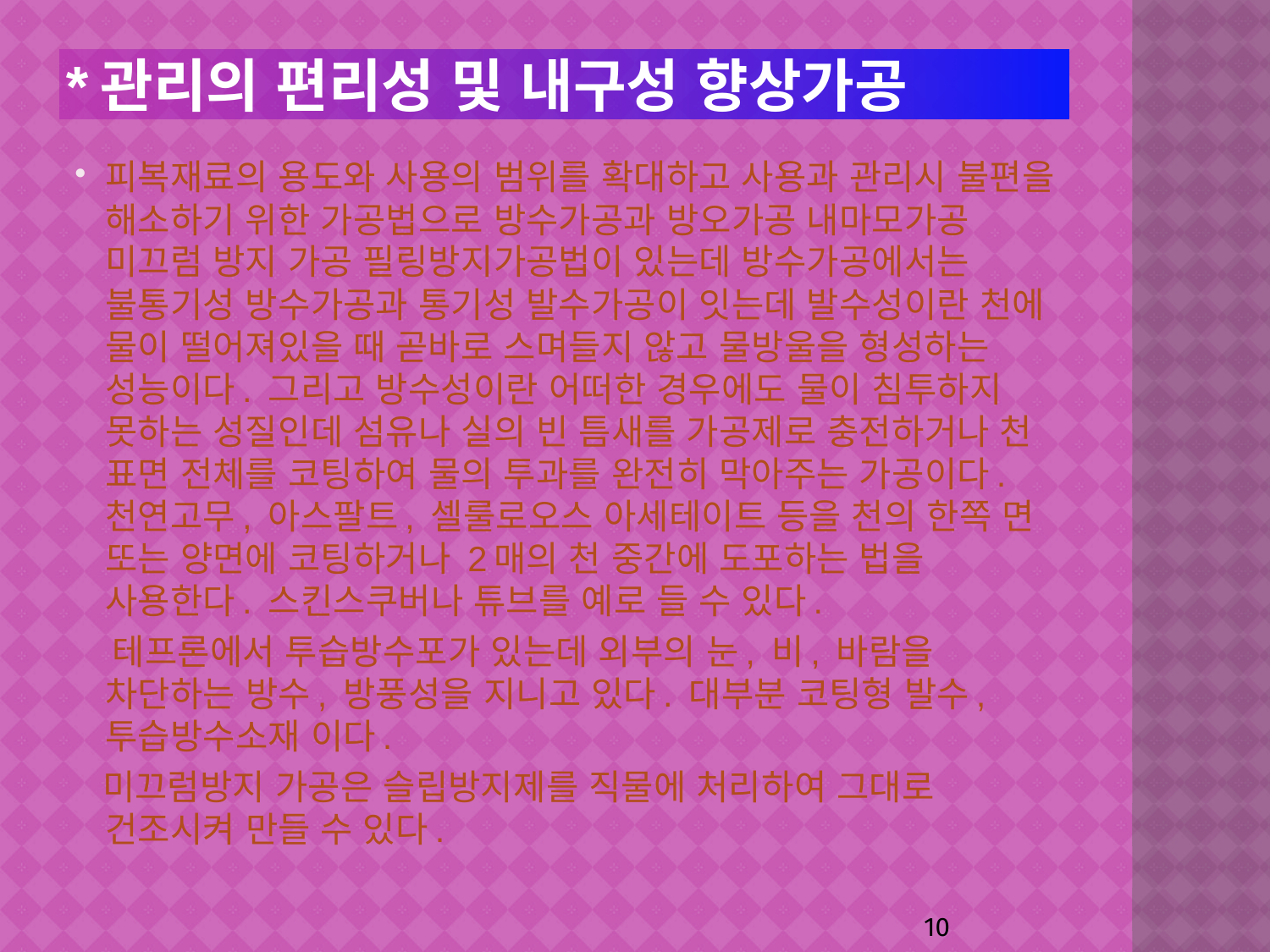

# *관리의 편리성 및 내구성 향상가공
피복재료의 용도와 사용의 범위를 확대하고 사용과 관리시 불편을 해소하기 위한 가공법으로 방수가공과 방오가공 내마모가공 미끄럼 방지 가공 필링방지가공법이 있는데 방수가공에서는 불통기성 방수가공과 통기성 발수가공이 잇는데 발수성이란 천에 물이 떨어져있을 때 곧바로 스며들지 않고 물방울을 형성하는 성능이다. 그리고 방수성이란 어떠한 경우에도 물이 침투하지 못하는 성질인데 섬유나 실의 빈 틈새를 가공제로 충전하거나 천 표면 전체를 코팅하여 물의 투과를 완전히 막아주는 가공이다. 천연고무, 아스팔트, 셀룰로오스 아세테이트 등을 천의 한쪽 면 또는 양면에 코팅하거나 2매의 천 중간에 도포하는 법을 사용한다. 스킨스쿠버나 튜브를 예로 들 수 있다.
   테프론에서 투습방수포가 있는데 외부의 눈, 비, 바람을 차단하는 방수, 방풍성을 지니고 있다. 대부분 코팅형 발수,투습방수소재 이다.
  미끄럼방지 가공은 슬립방지제를 직물에 처리하여 그대로 건조시켜 만들 수 있다.

10